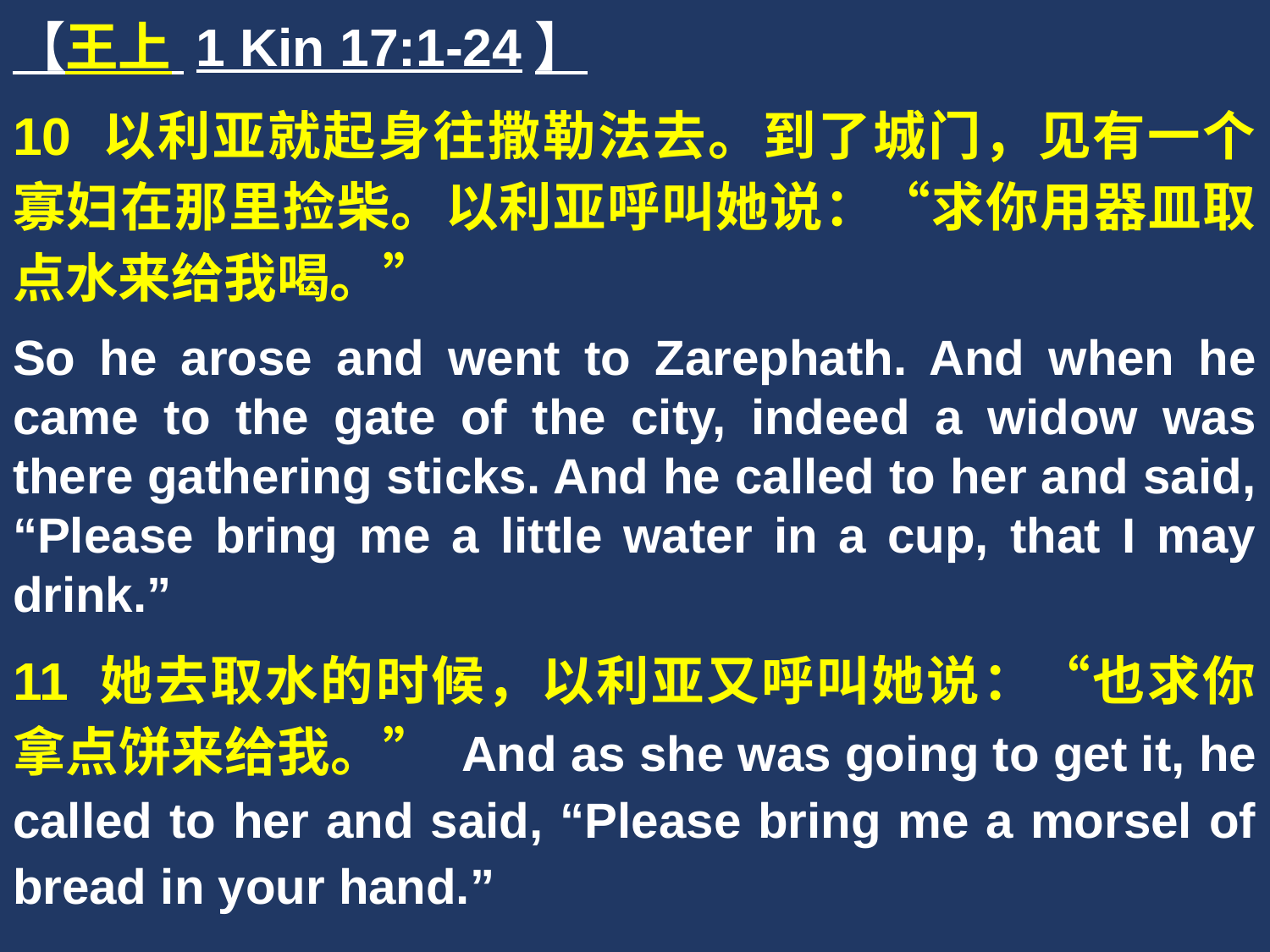

【王上 1 Kin 17:1-24】
10 以利亚就起身往撒勒法去。到了城门，见有一个寡妇在那里捡柴。以利亚呼叫她说：“求你用器皿取点水来给我喝。”
So he arose and went to Zarephath. And when he came to the gate of the city, indeed a widow was there gathering sticks. And he called to her and said, “Please bring me a little water in a cup, that I may drink.”
11 她去取水的时候，以利亚又呼叫她说：“也求你拿点饼来给我。” And as she was going to get it, he called to her and said, “Please bring me a morsel of bread in your hand.”